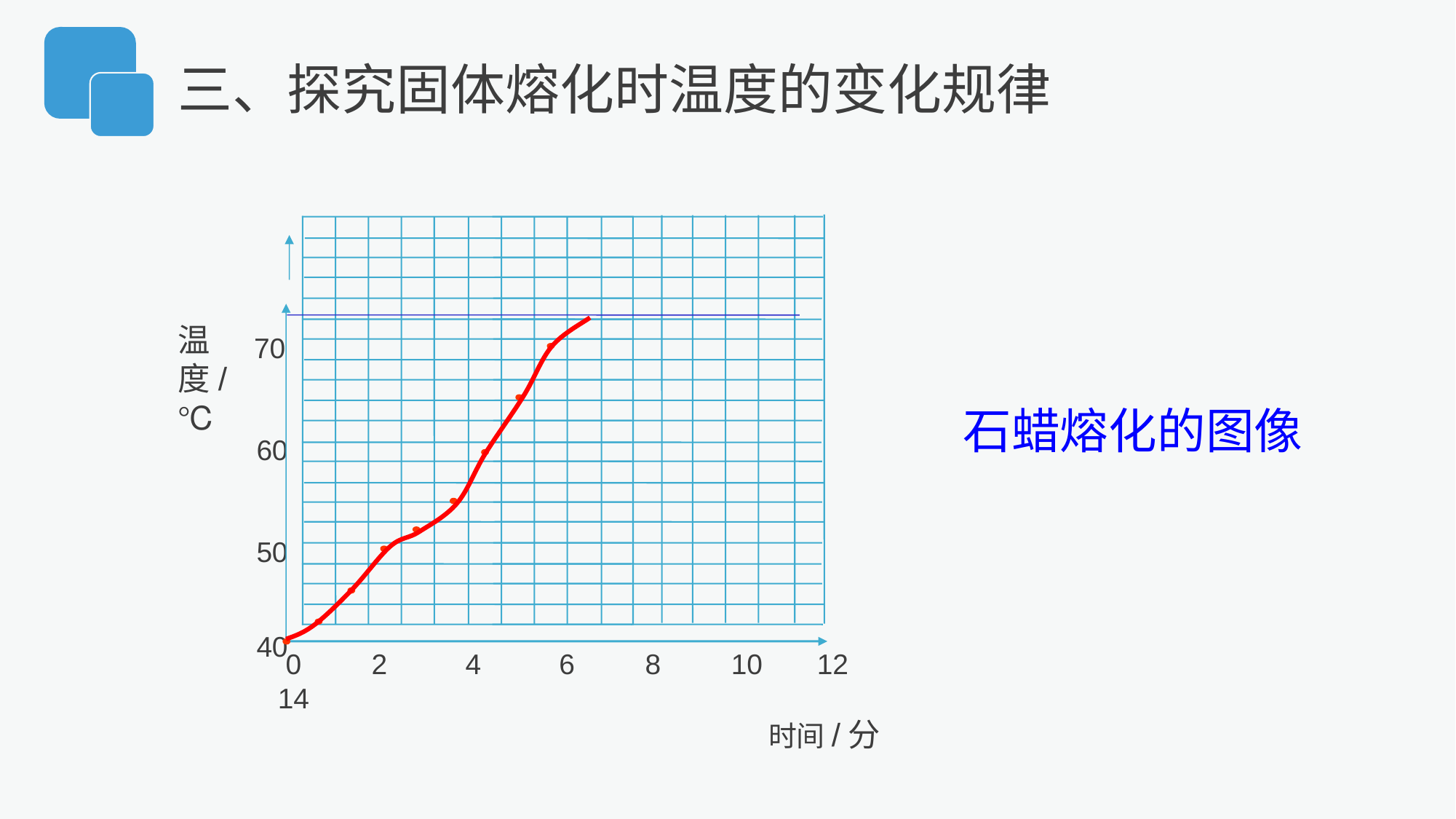

三、探究固体熔化时温度的变化规律

温度/℃

70

60

50

40

 0         2          4          6         8         10       12        14
                                                                            时间/分

石蜡熔化的图像